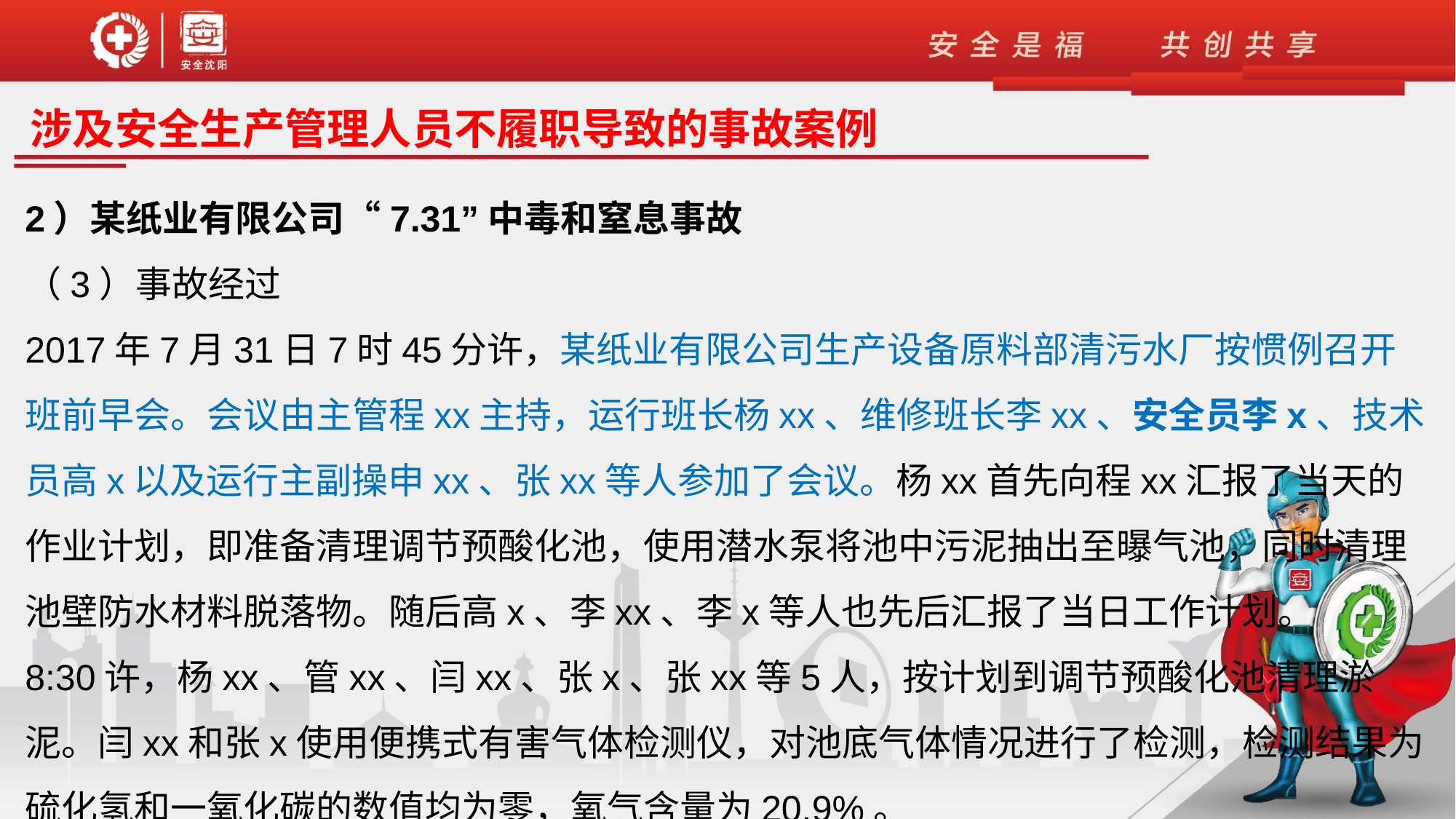

涉及安全生产管理人员不履职导致的事故案例

2）某纸业有限公司“7.31”中毒和窒息事故
（3）事故经过
2017年7月31日7时45分许，某纸业有限公司生产设备原料部清污水厂按惯例召开班前早会。会议由主管程xx主持，运行班长杨xx、维修班长李xx、安全员李x、技术员高x以及运行主副操申xx、张xx等人参加了会议。杨xx首先向程xx汇报了当天的作业计划，即准备清理调节预酸化池，使用潜水泵将池中污泥抽出至曝气池，同时清理池壁防水材料脱落物。随后高x、李xx、李x等人也先后汇报了当日工作计划。
8:30许，杨xx、管xx、闫xx、张x、张xx等5人，按计划到调节预酸化池清理淤泥。闫xx和张x使用便携式有害气体检测仪，对池底气体情况进行了检测，检测结果为硫化氢和一氧化碳的数值均为零，氧气含量为20.9%。